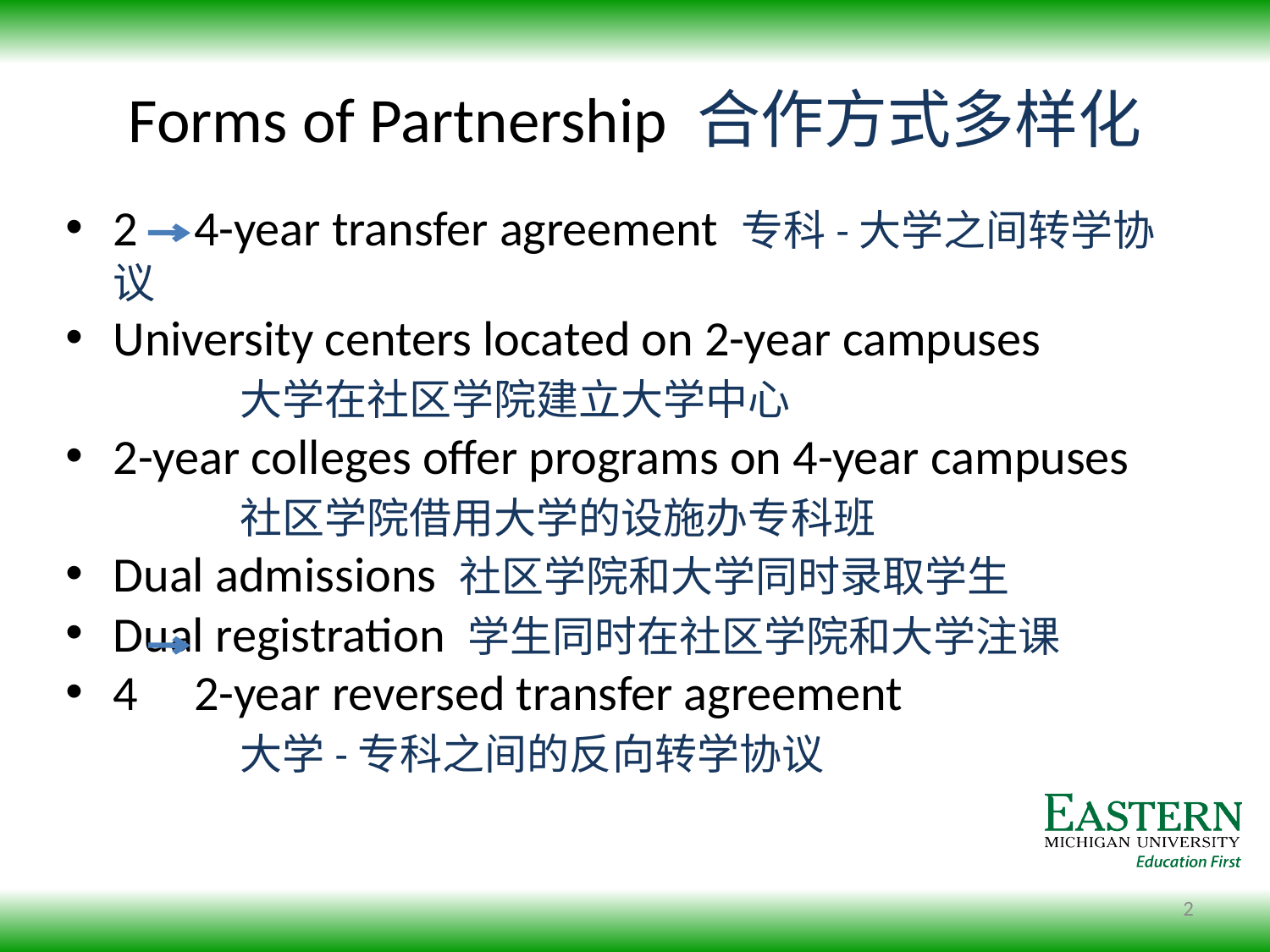

# Forms of Partnership 合作方式多样化
2     4-year transfer agreement 专科-大学之间转学协议
University centers located on 2-year campuses
		大学在社区学院建立大学中心
2-year colleges offer programs on 4-year campuses
		社区学院借用大学的设施办专科班
Dual admissions 社区学院和大学同时录取学生
Dual registration 学生同时在社区学院和大学注课
4     2-year reversed transfer agreement
		大学-专科之间的反向转学协议

2